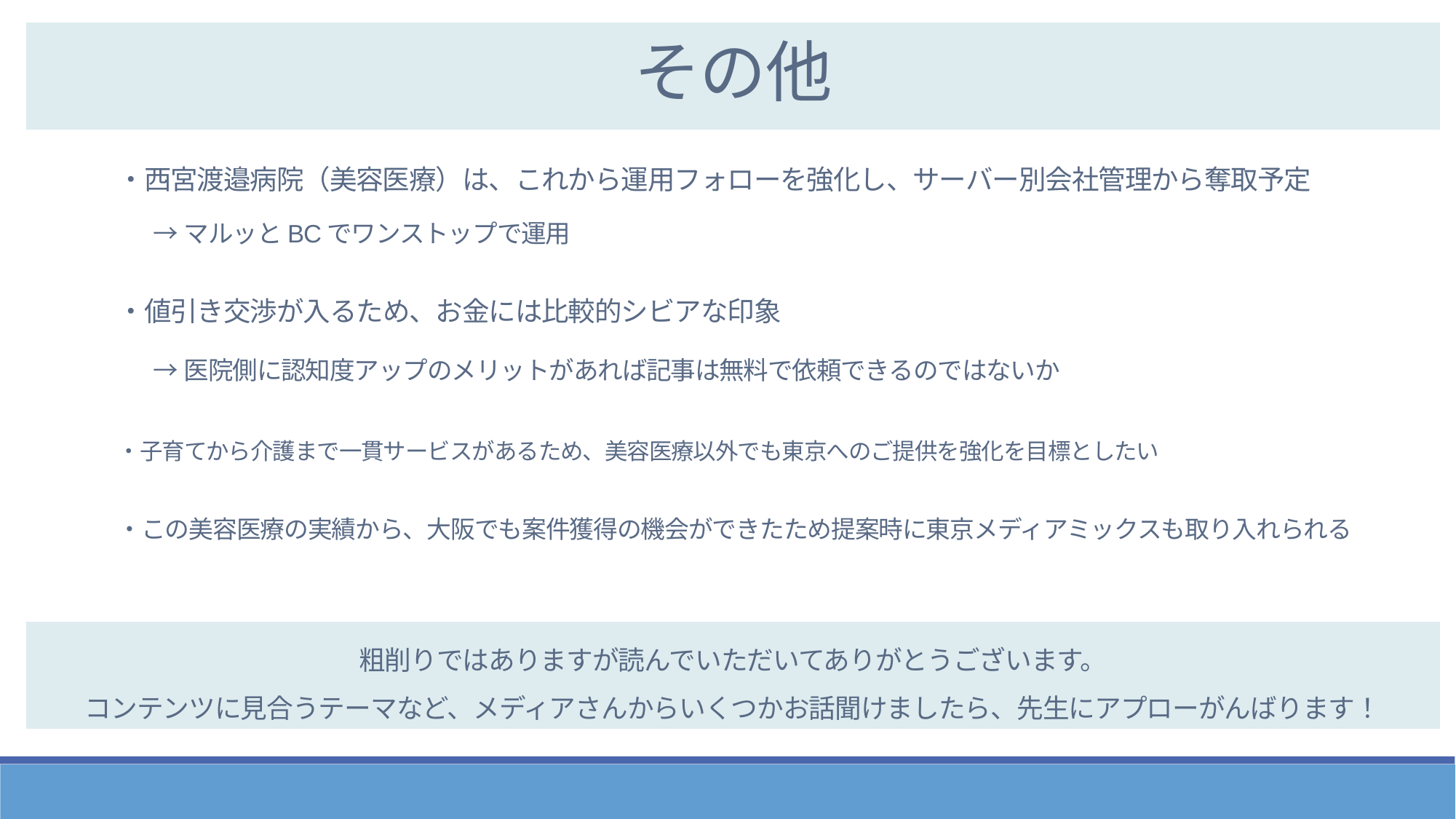

その他
・西宮渡邉病院（美容医療）は、これから運用フォローを強化し、サーバー別会社管理から奪取予定
→マルッとBCでワンストップで運用
・値引き交渉が入るため、お金には比較的シビアな印象
→医院側に認知度アップのメリットがあれば記事は無料で依頼できるのではないか
・子育てから介護まで一貫サービスがあるため、美容医療以外でも東京へのご提供を強化を目標としたい
・この美容医療の実績から、大阪でも案件獲得の機会ができたため提案時に東京メディアミックスも取り入れられる
粗削りではありますが読んでいただいてありがとうございます。
コンテンツに見合うテーマなど、メディアさんからいくつかお話聞けましたら、先生にアプローがんばります！